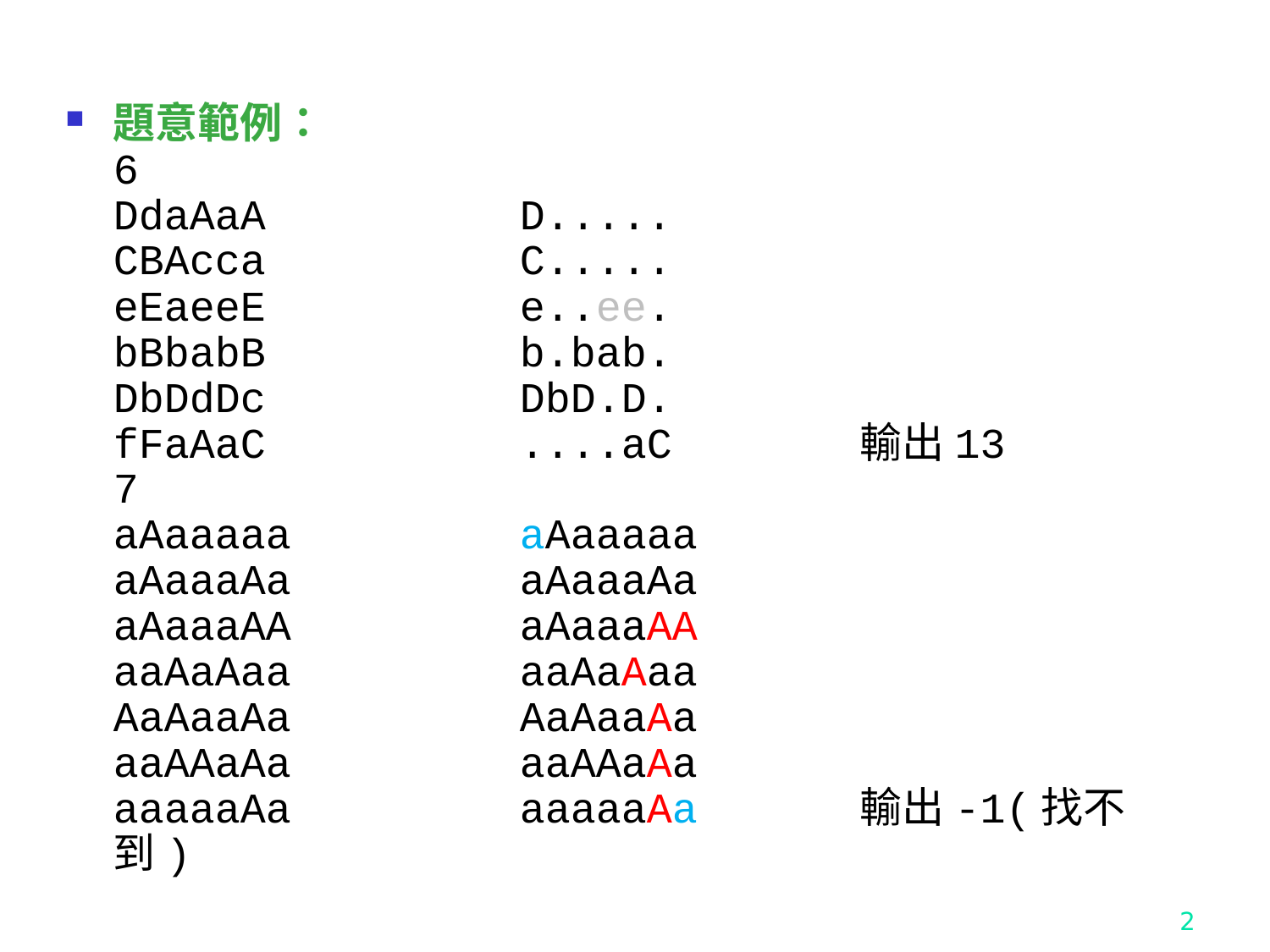

題意範例：
6
DdaAaA		 D.....
CBAcca		 C.....
eEaeeE		 e..ee.
bBbabB		 b.bab.
DbDdDc		 DbD.D.
fFaAaC		 ....aC       輸出13
7
aAaaaaa		 aAaaaaa
aAaaaAa		 aAaaaAa
aAaaaAA		 aAaaaAA
aaAaAaa		 aaAaAaa
AaAaaAa		 AaAaaAa
aaAAaAa		 aaAAaAa
aaaaaAa		 aaaaaAa      輸出-1(找不到)
2